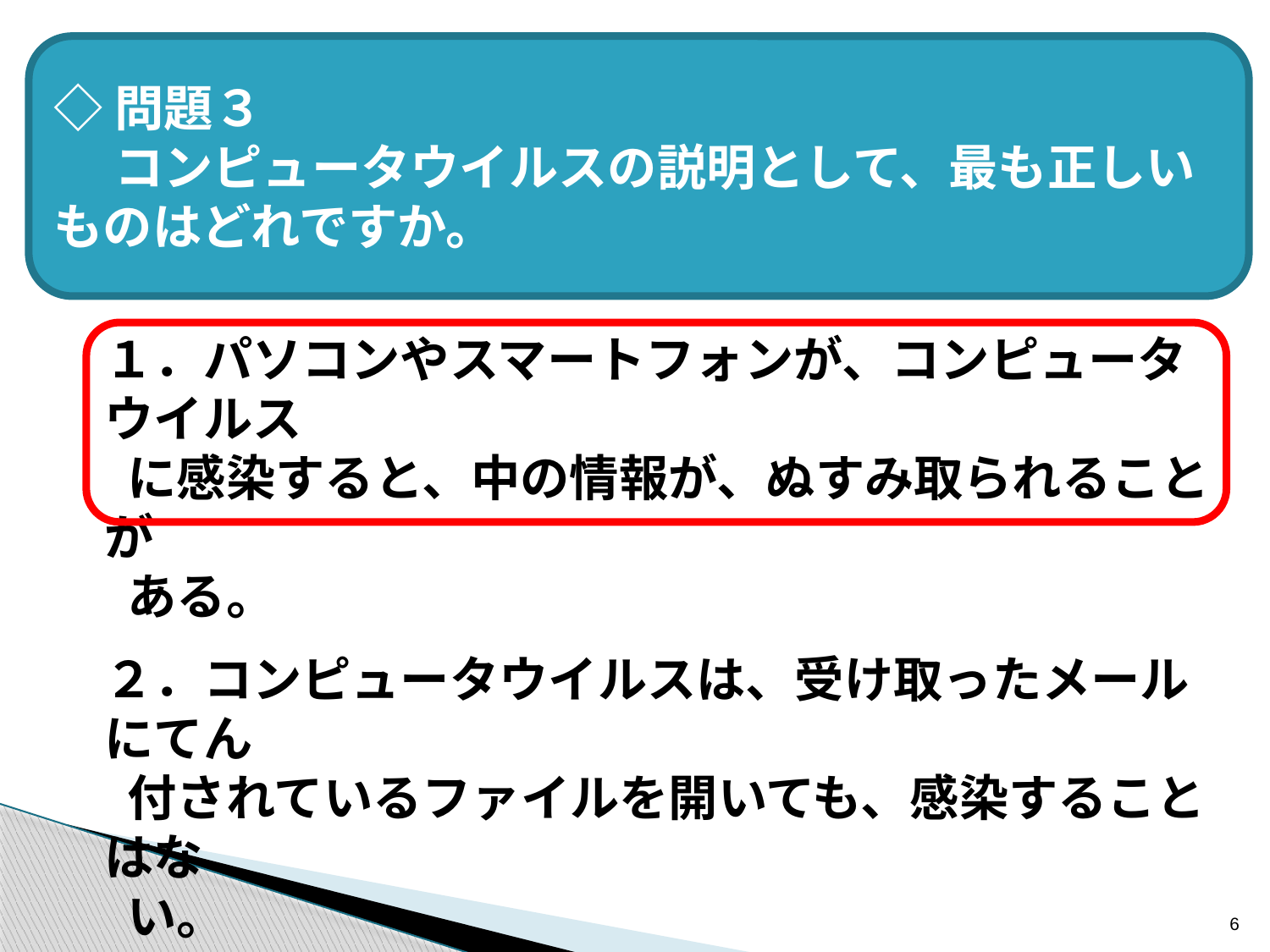

◇問題３
　 コンピュータウイルスの説明として、最も正しいものはどれですか。

１．パソコンやスマートフォンが、コンピュータウイルス
 に感染すると、中の情報が、ぬすみ取られることが
 ある。

２．コンピュータウイルスは、受け取ったメールにてん
 付されているファイルを開いても、感染することはな
 い。

３．コンピュータウイルスに感染すると、そのパソコン
 は二度と使えなくなる。
6